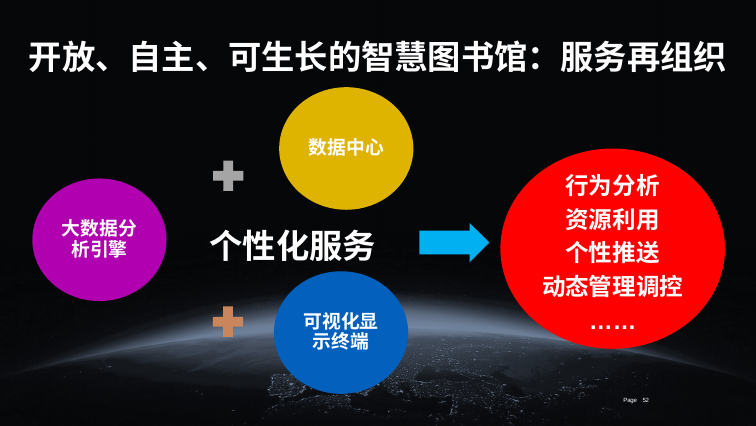

开放、自主、可生长的智慧图书馆：服务再组织

数据中心

大数据分析引擎
行为分析
资源利用
个性推送
动态管理调控
……
个性化服务

可视化显示终端